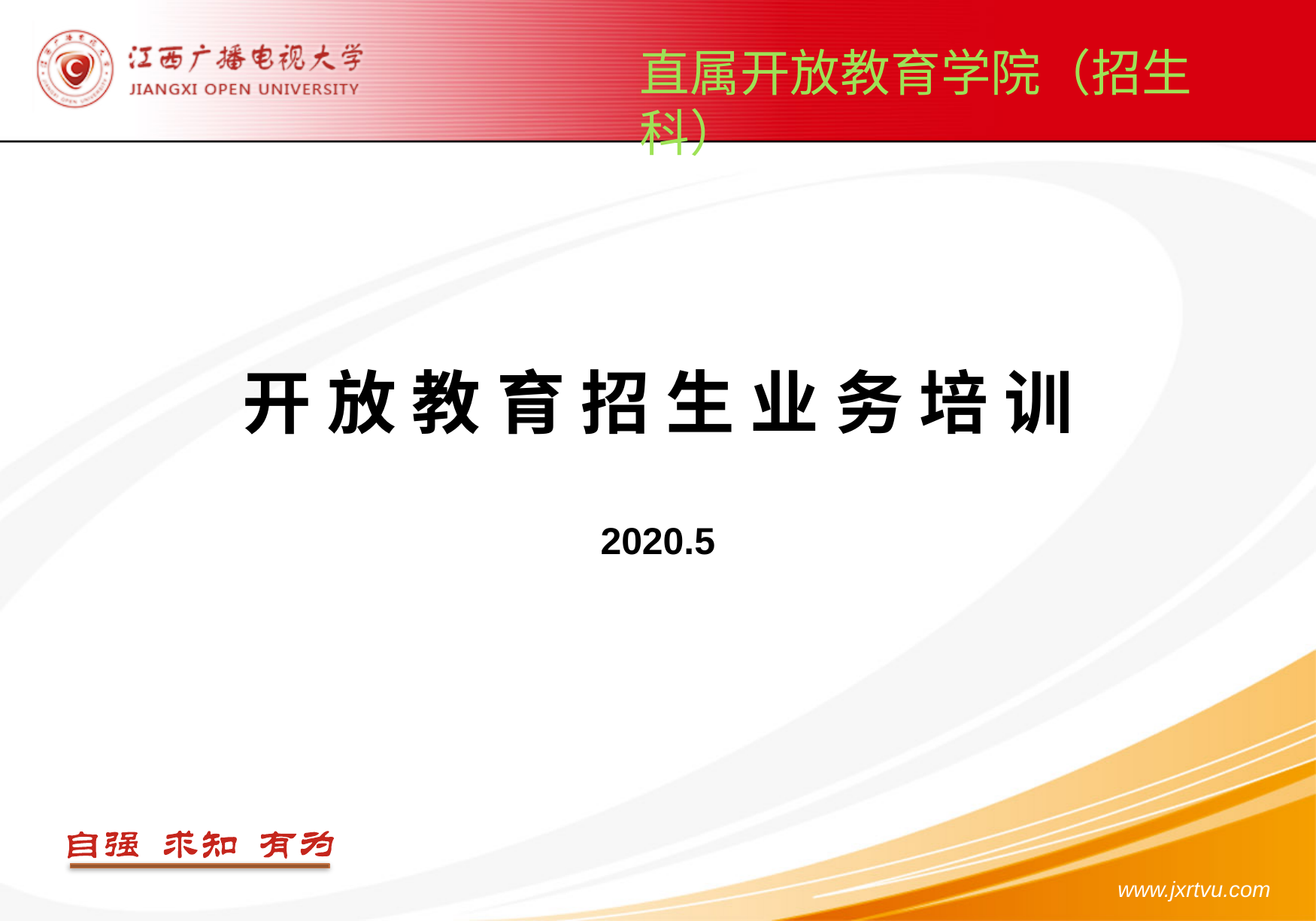

直属开放教育学院（招生科）
# 开 放 教 育 招 生 业 务 培 训 2020.5